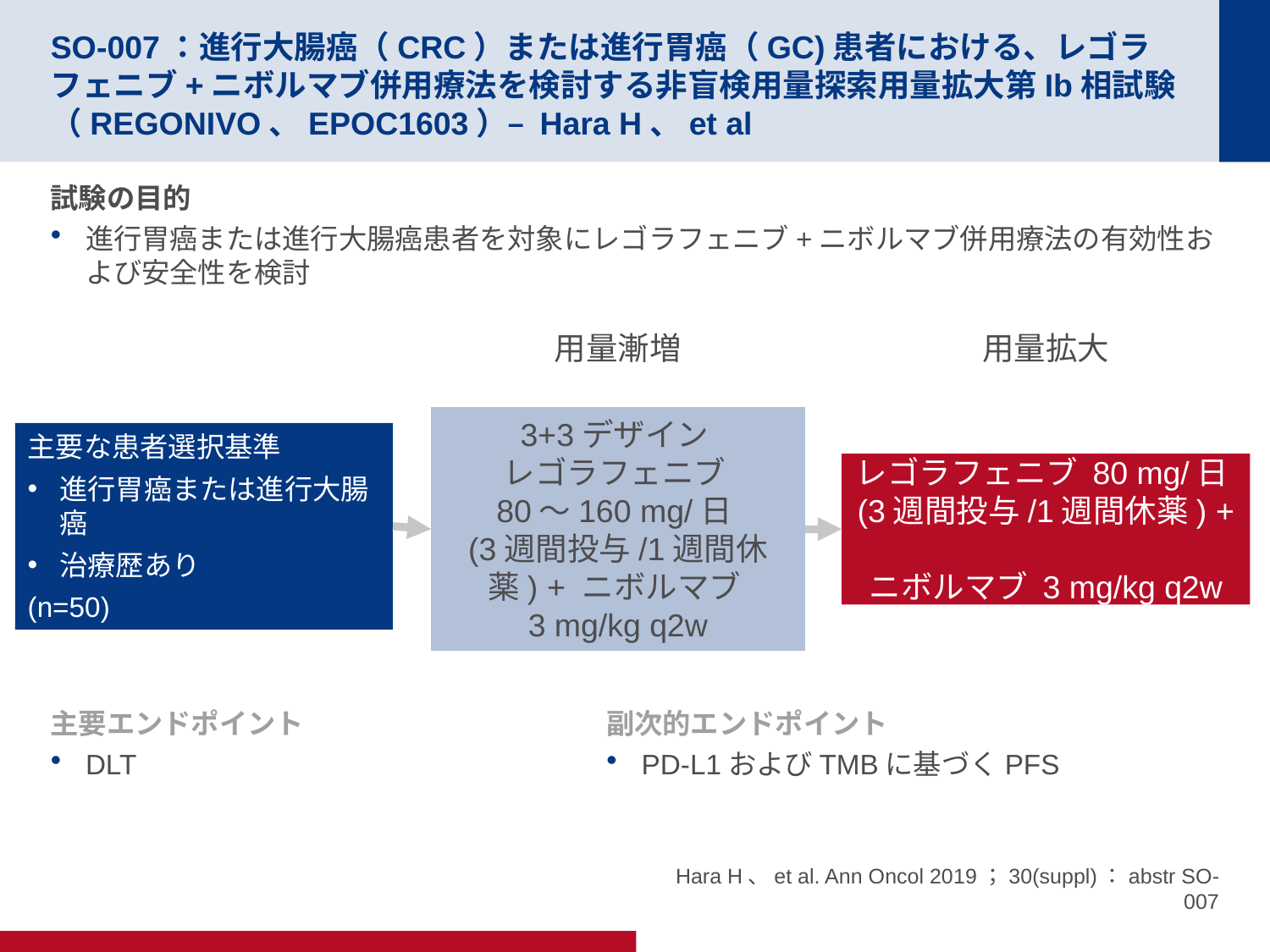

# SO-007：進行大腸癌（CRC）または進行胃癌（GC)患者における、レゴラフェニブ+ニボルマブ併用療法を検討する非盲検用量探索用量拡大第Ib相試験（REGONIVO、EPOC1603）– Hara H、et al
試験の目的
進行胃癌または進行大腸癌患者を対象にレゴラフェニブ+ニボルマブ併用療法の有効性および安全性を検討
用量漸増
用量拡大
3+3デザイン
レゴラフェニブ
80～160 mg/日
(3週間投与/1週間休薬) + ニボルマブ
3 mg/kg q2w
主要な患者選択基準
進行胃癌または進行大腸癌
治療歴あり
(n=50)
レゴラフェニブ 80 mg/日
(3週間投与/1週間休薬) +
ニボルマブ 3 mg/kg q2w
主要エンドポイント
DLT

副次的エンドポイント
PD-L1およびTMBに基づくPFS
Hara H、et al. Ann Oncol 2019；30(suppl)：abstr SO-007